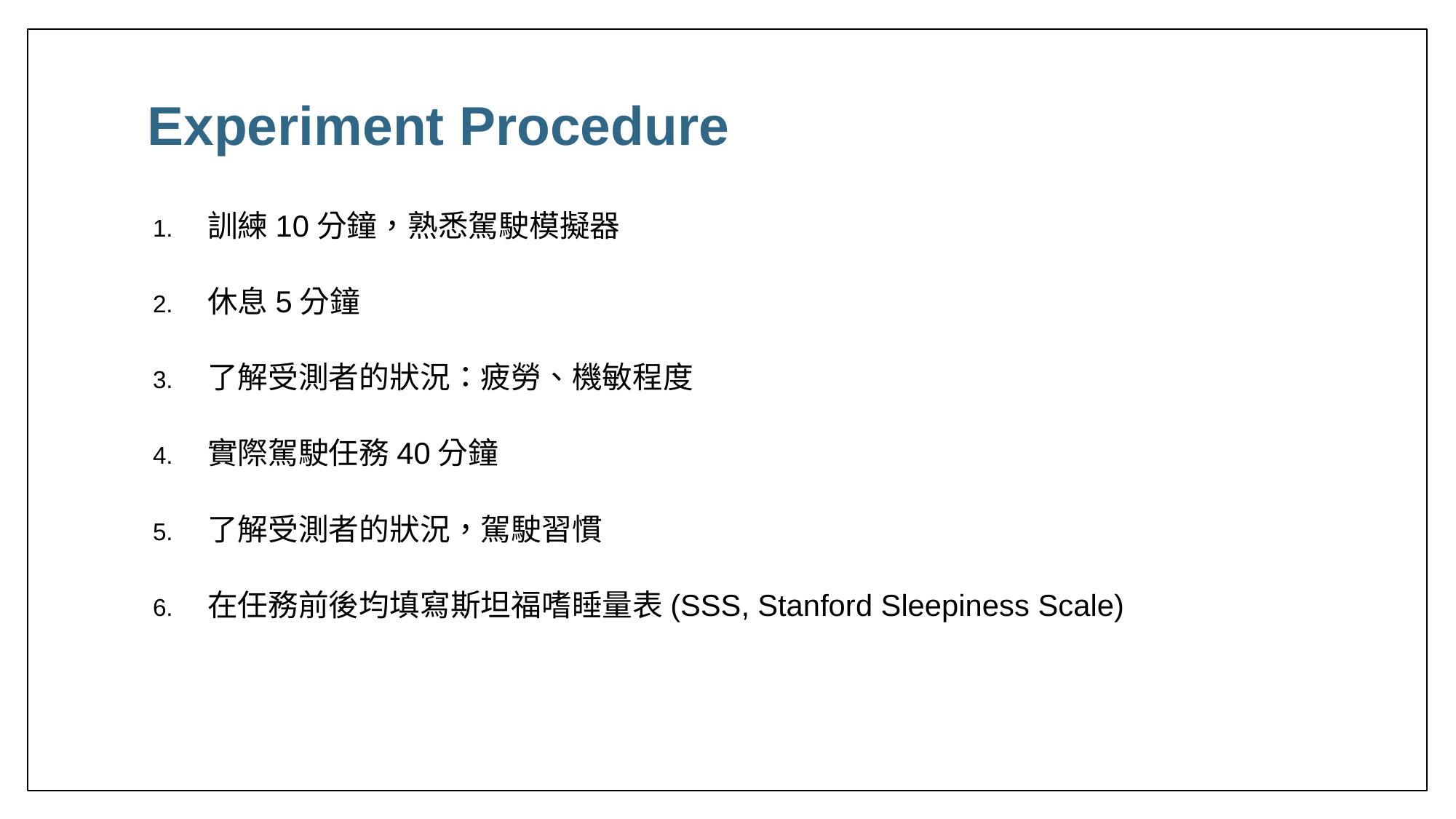

# Experiment Procedure
訓練10分鐘，熟悉駕駛模擬器
休息5分鐘
了解受測者的狀況：疲勞、機敏程度
實際駕駛任務40分鐘
了解受測者的狀況，駕駛習慣
在任務前後均填寫斯坦福嗜睡量表(SSS, Stanford Sleepiness Scale)